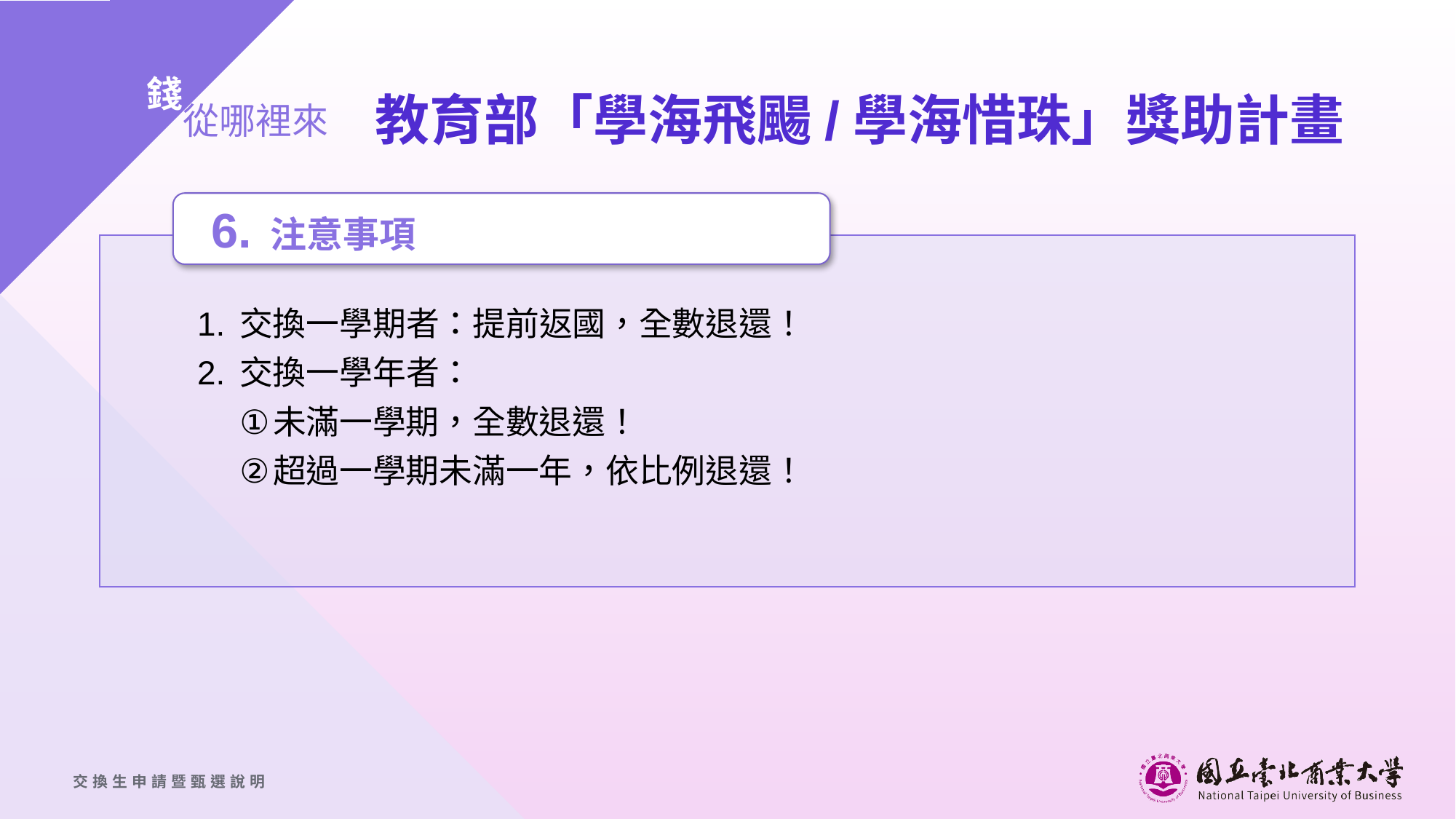

教育部「學海飛颺/學海惜珠」獎助計畫
錢
　從哪裡來
6. 注意事項
交換一學期者：提前返國，全數退還！
交換一學年者：
未滿一學期，全數退還！
超過一學期未滿一年，依比例退還！